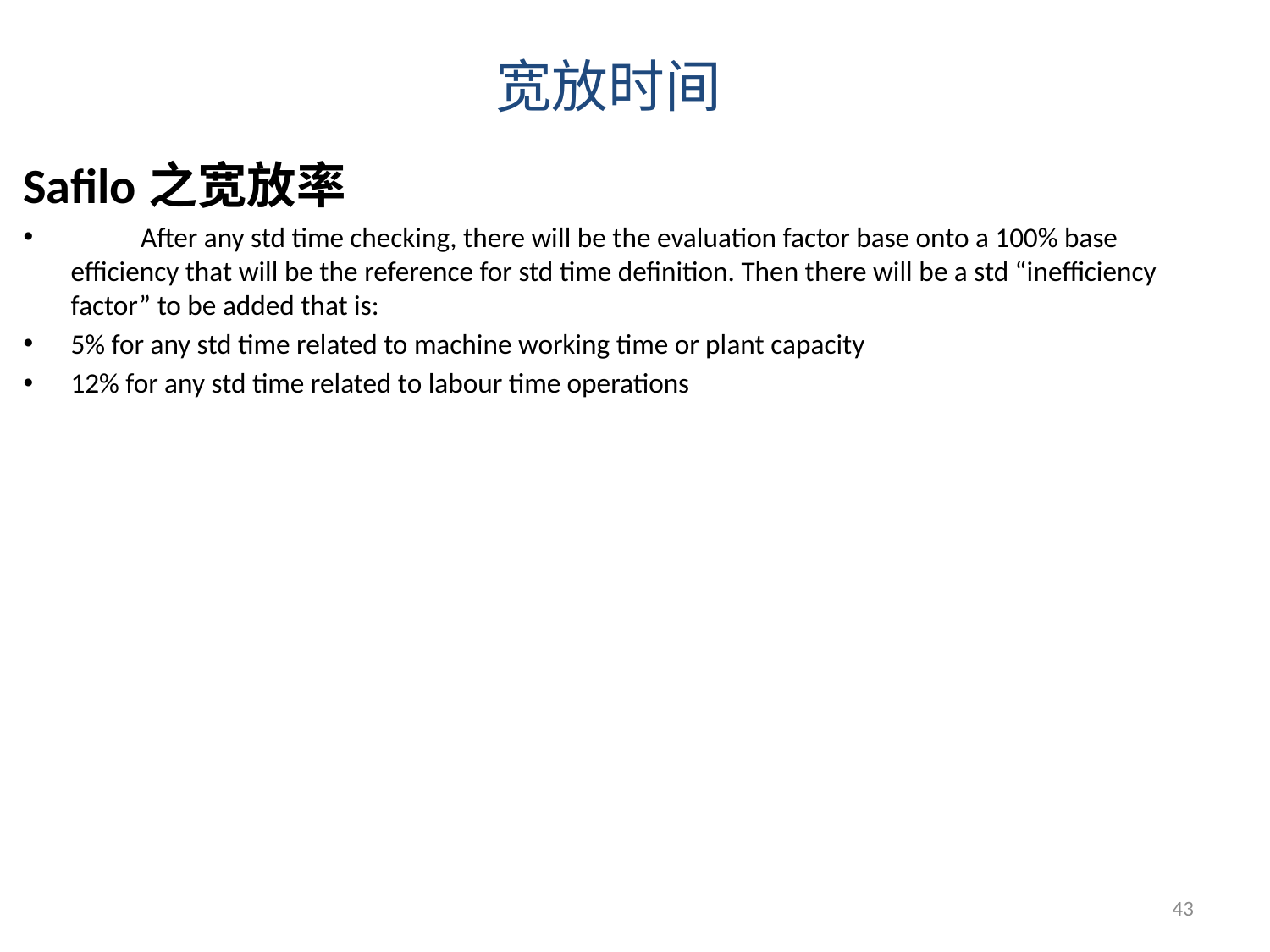

宽放时间
Safilo之宽放率
           After any std time checking, there will be the evaluation factor base onto a 100% base efficiency that will be the reference for std time definition. Then there will be a std “inefficiency factor” to be added that is:
5% for any std time related to machine working time or plant capacity
12% for any std time related to labour time operations

43